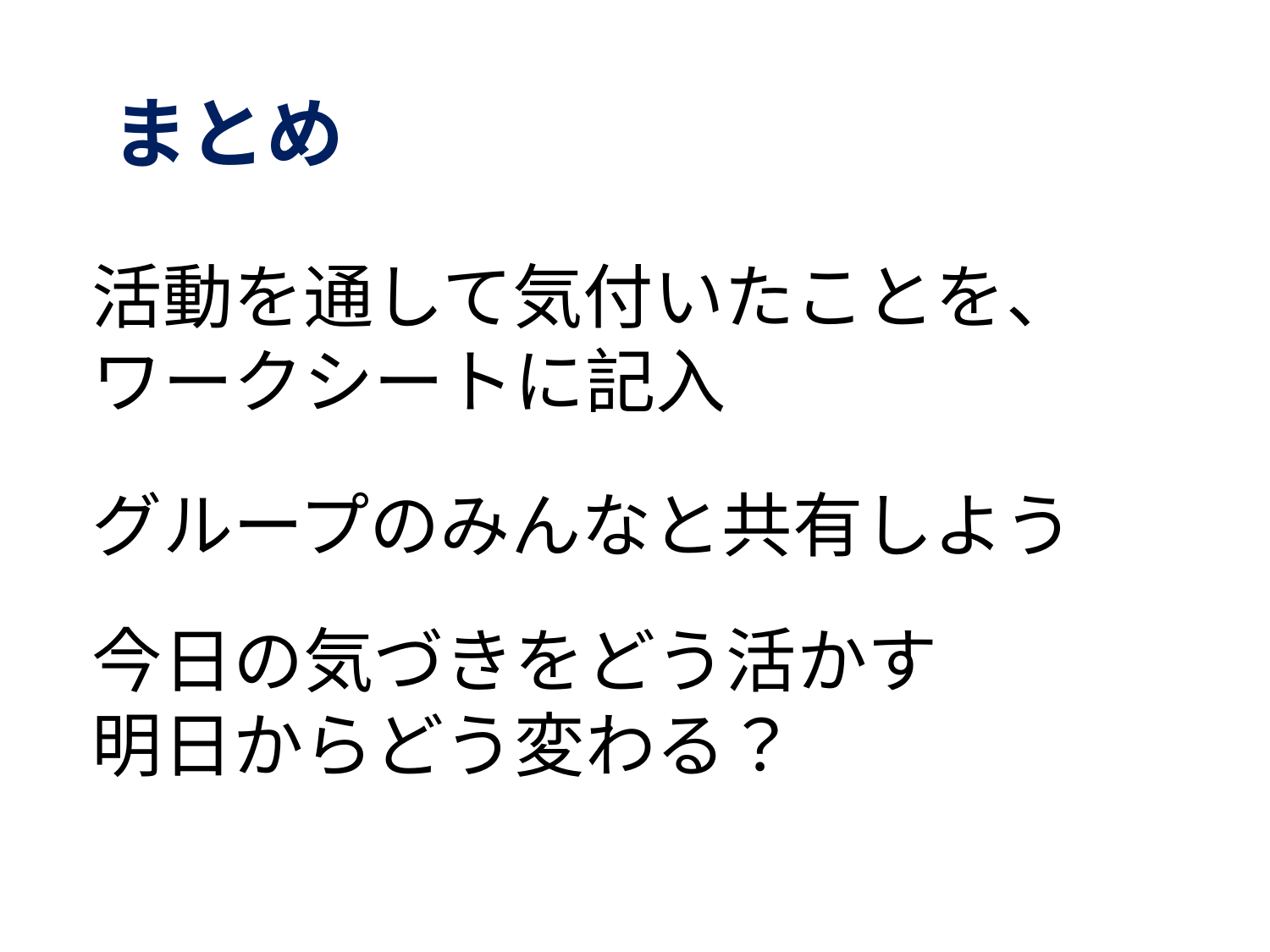

まとめ
活動を通して気付いたことを、
ワークシートに記入

グループのみんなと共有しよう

今日の気づきをどう活かす
明日からどう変わる？